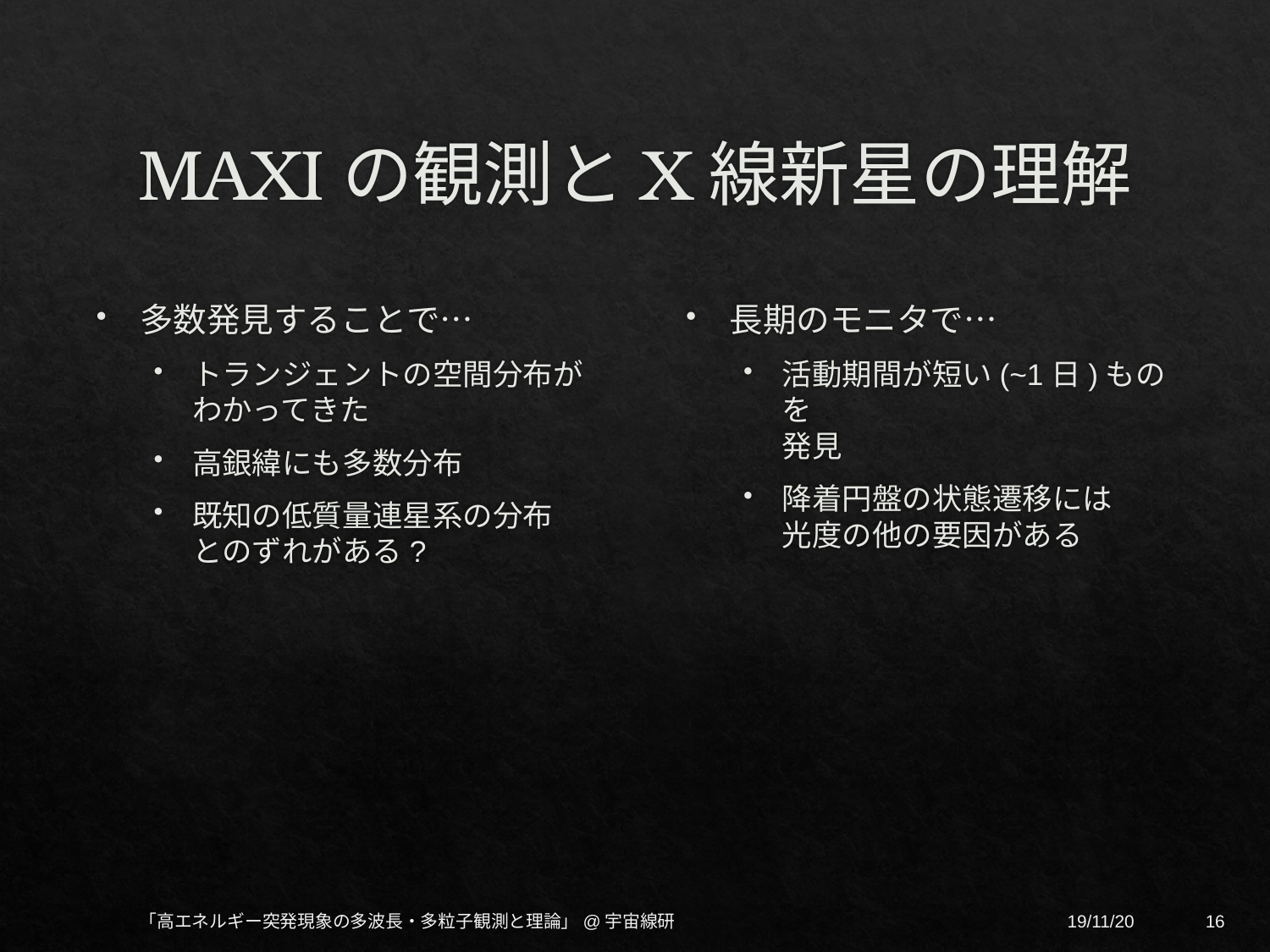

# MAXIの観測とX線新星の理解
長期のモニタで…
活動期間が短い(~1日)ものを
発見
降着円盤の状態遷移には
光度の他の要因がある

多数発見することで…
トランジェントの空間分布が
わかってきた
高銀緯にも多数分布
既知の低質量連星系の分布
とのずれがある?
19/11/20
16
「高エネルギー突発現象の多波長・多粒子観測と理論」@宇宙線研